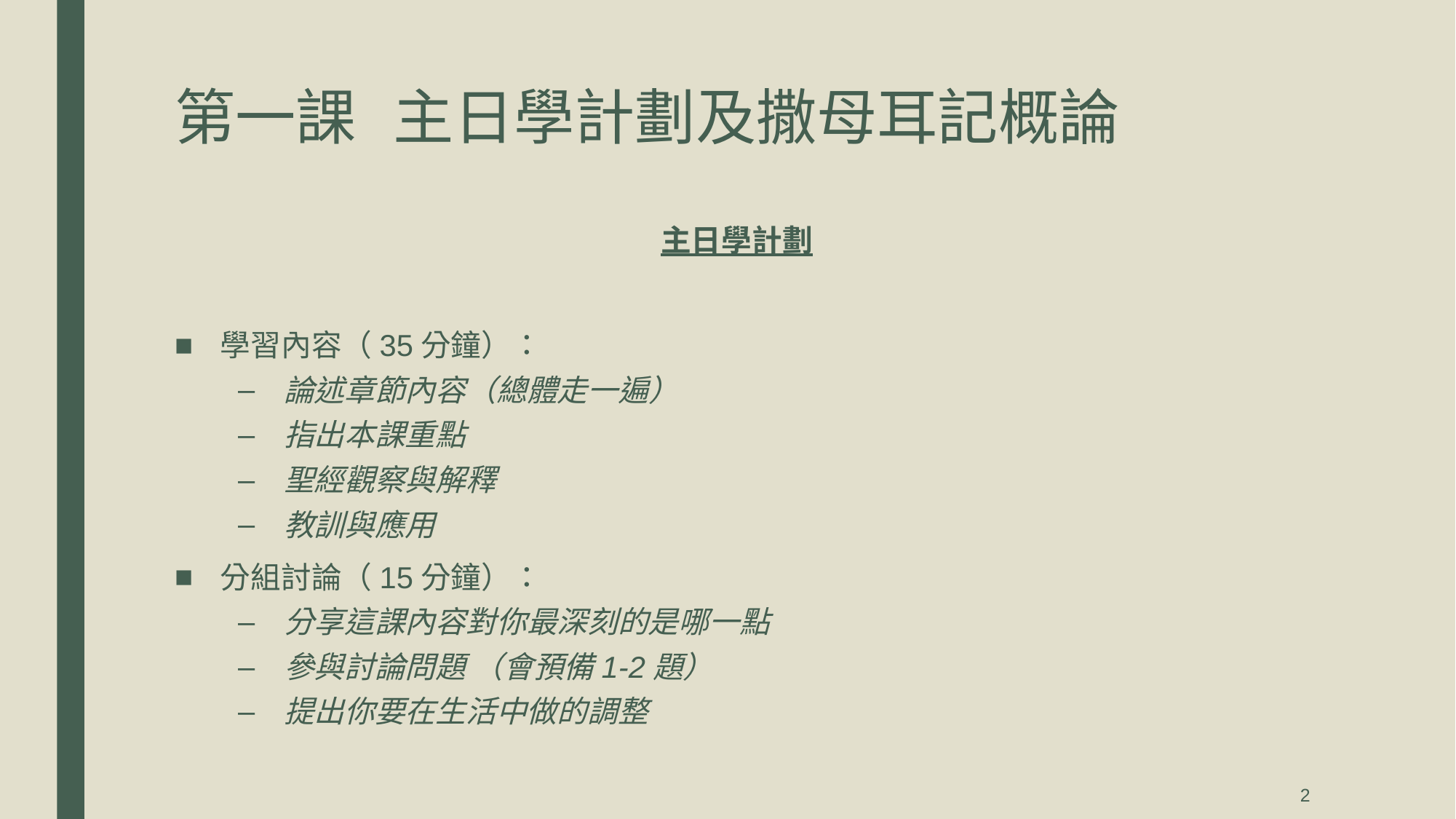

# 第一課	主日學計劃及撒母耳記概論
主日學計劃

學習內容（35分鐘）：
論述章節內容（總體走一遍）
指出本課重點
聖經觀察與解釋
教訓與應用
分組討論（15分鐘）：
分享這課內容對你最深刻的是哪一點
參與討論問題 （會預備1-2題）
提出你要在生活中做的調整

2